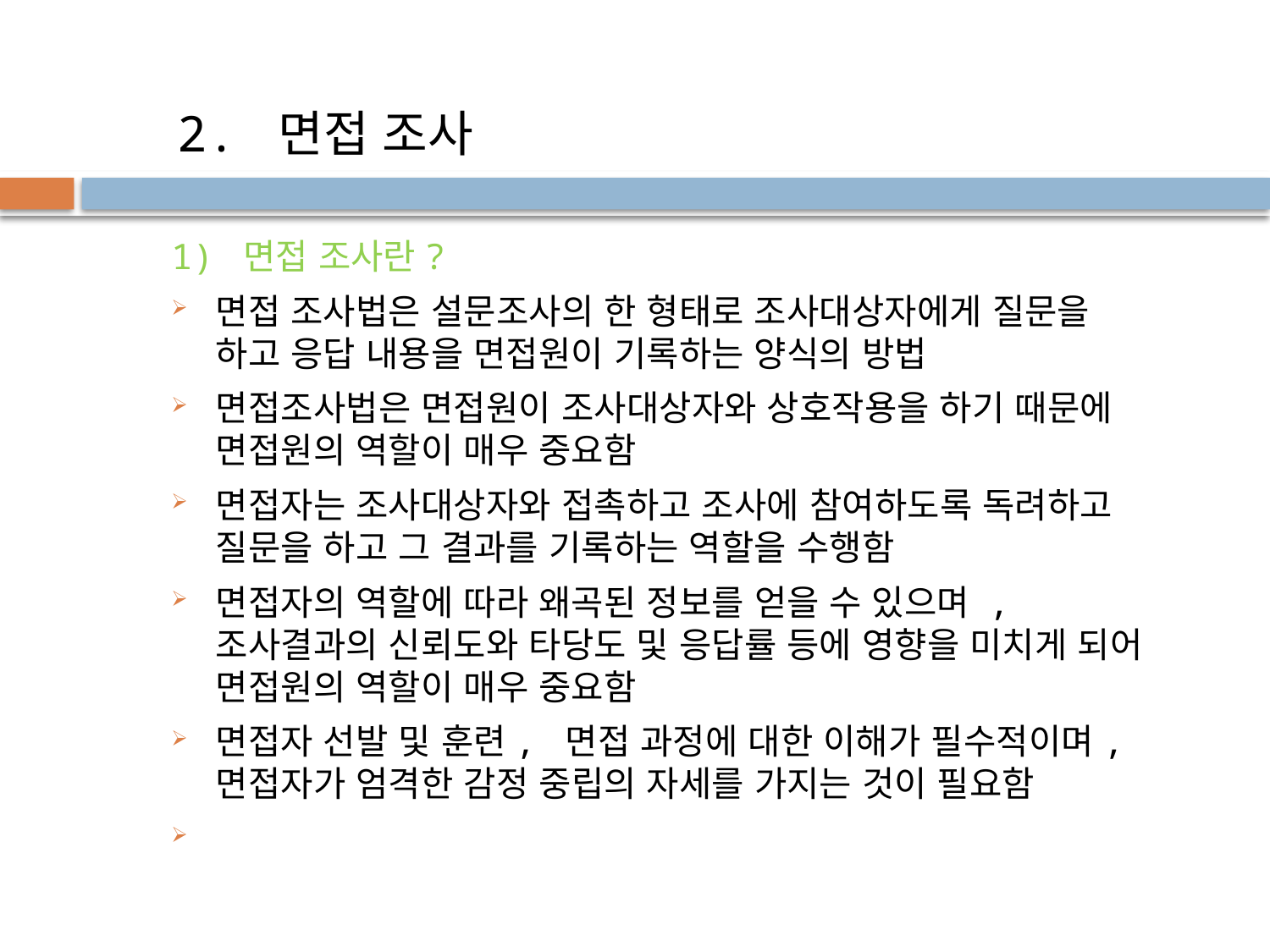

2. 면접 조사
1) 면접 조사란?
면접 조사법은 설문조사의 한 형태로 조사대상자에게 질문을 하고 응답 내용을 면접원이 기록하는 양식의 방법
면접조사법은 면접원이 조사대상자와 상호작용을 하기 때문에 면접원의 역할이 매우 중요함
면접자는 조사대상자와 접촉하고 조사에 참여하도록 독려하고 질문을 하고 그 결과를 기록하는 역할을 수행함
면접자의 역할에 따라 왜곡된 정보를 얻을 수 있으며 , 조사결과의 신뢰도와 타당도 및 응답률 등에 영향을 미치게 되어 면접원의 역할이 매우 중요함
면접자 선발 및 훈련, 면접 과정에 대한 이해가 필수적이며, 면접자가 엄격한 감정 중립의 자세를 가지는 것이 필요함